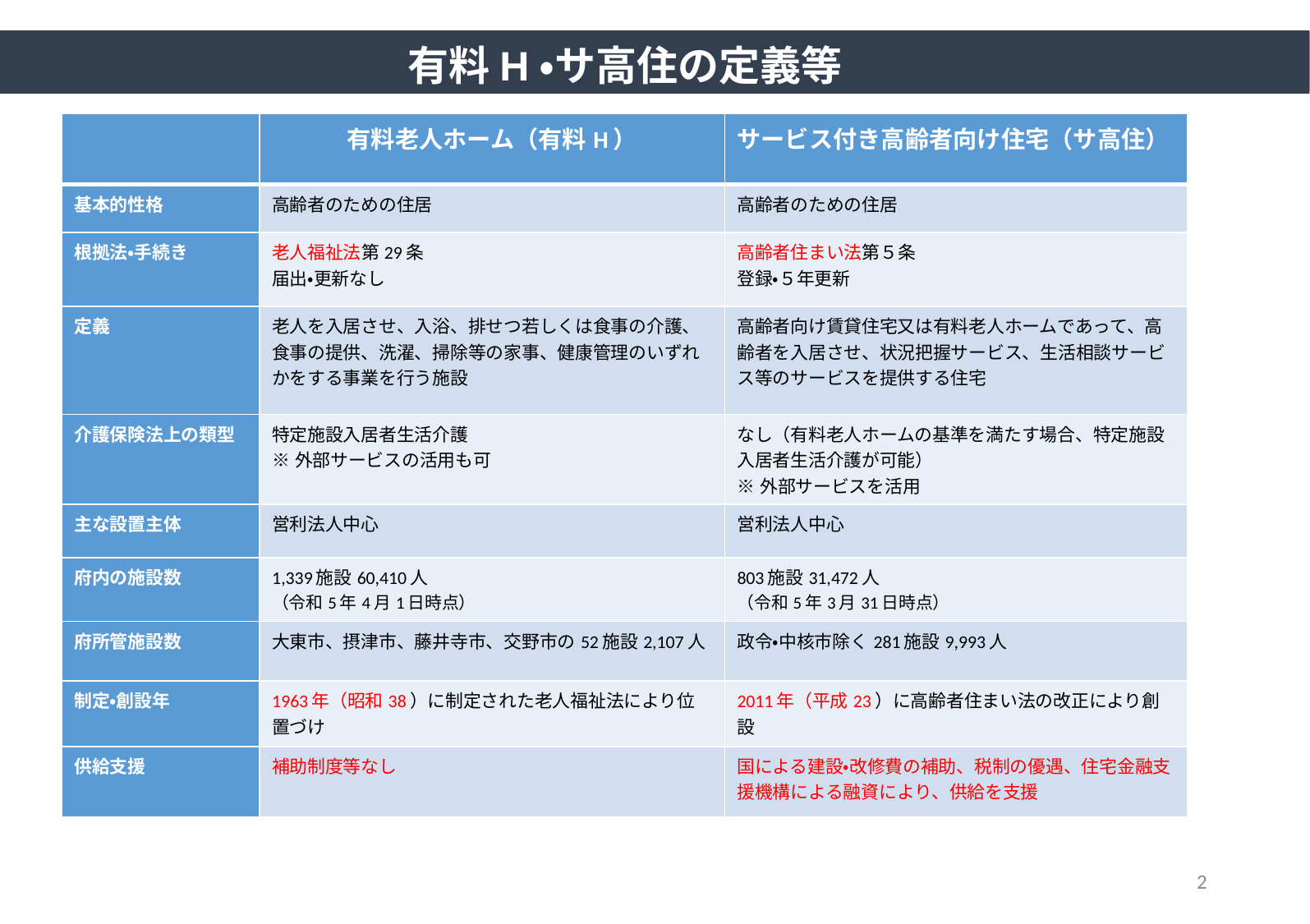

有料H・サ高住の定義等
|  | 有料老人ホーム（有料H） | サービス付き高齢者向け住宅（サ高住） |
| --- | --- | --- |
| 基本的性格 | 高齢者のための住居 | 高齢者のための住居 |
| 根拠法・手続き | 老人福祉法第29条 届出・更新なし | 高齢者住まい法第５条 登録・５年更新 |
| 定義 | 老人を入居させ、入浴、排せつ若しくは食事の介護、食事の提供、洗濯、掃除等の家事、健康管理のいずれかをする事業を行う施設 | 高齢者向け賃貸住宅又は有料老人ホームであって、高齢者を入居させ、状況把握サービス、生活相談サービス等のサービスを提供する住宅 |
| 介護保険法上の類型 | 特定施設入居者生活介護 ※外部サービスの活用も可 | なし（有料老人ホームの基準を満たす場合、特定施設入居者生活介護が可能） ※外部サービスを活用 |
| 主な設置主体 | 営利法人中心 | 営利法人中心 |
| 府内の施設数 | 1,339施設60,410人 （令和5年4月1日時点） | 803施設31,472人 （令和5年3月31日時点） |
| 府所管施設数 | 大東市、摂津市、藤井寺市、交野市の52施設2,107人 | 政令・中核市除く281施設9,993人 |
| 制定・創設年 | 1963年（昭和38）に制定された老人福祉法により位置づけ | 2011年（平成23）に高齢者住まい法の改正により創設 |
| 供給支援 | 補助制度等なし | 国による建設・改修費の補助、税制の優遇、住宅金融支援機構による融資により、供給を支援 |
2